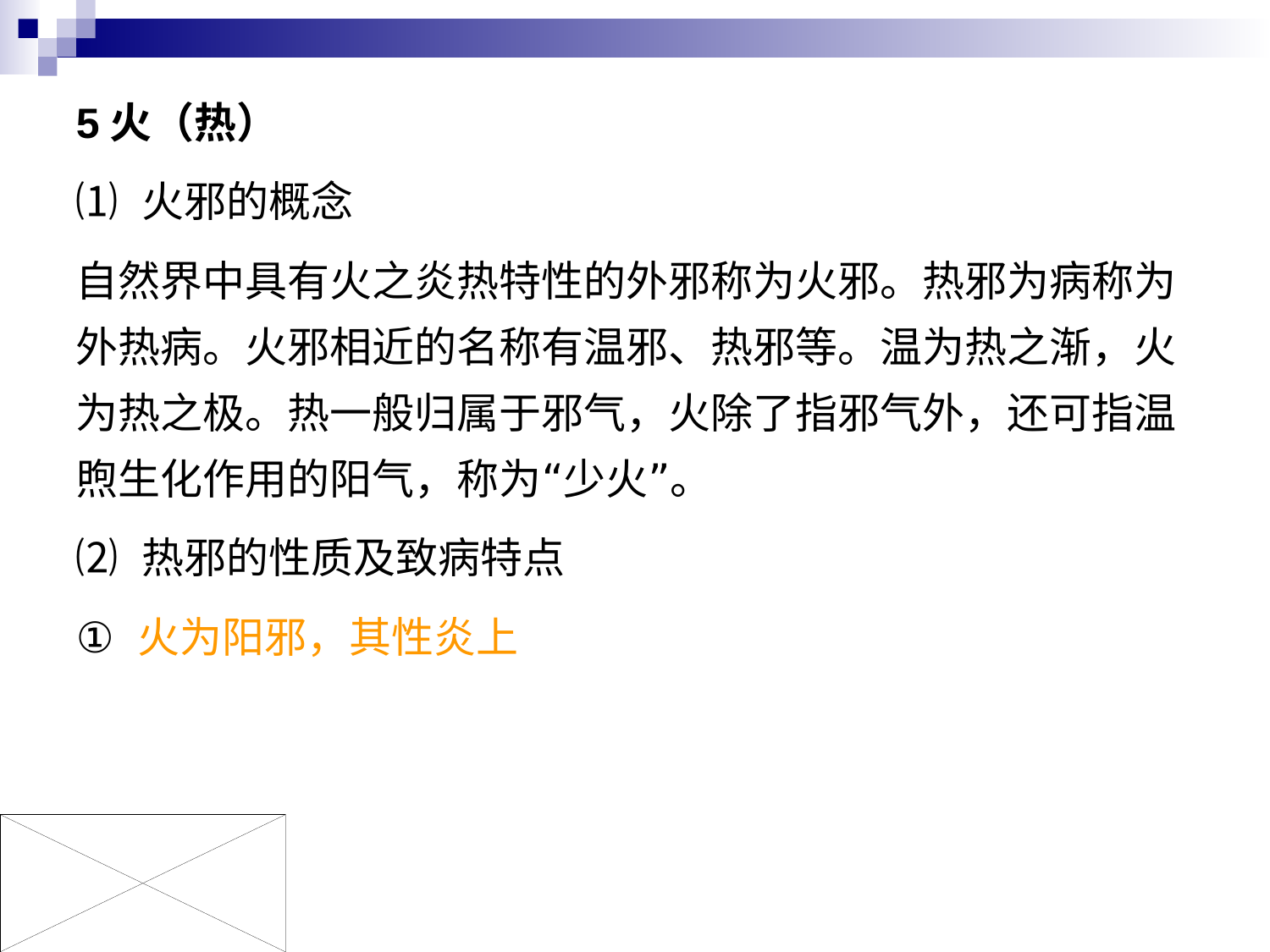

5火（热）
⑴ 火邪的概念
自然界中具有火之炎热特性的外邪称为火邪。热邪为病称为外热病。火邪相近的名称有温邪、热邪等。温为热之渐，火为热之极。热一般归属于邪气，火除了指邪气外，还可指温煦生化作用的阳气，称为“少火”。
⑵ 热邪的性质及致病特点
① 火为阳邪，其性炎上